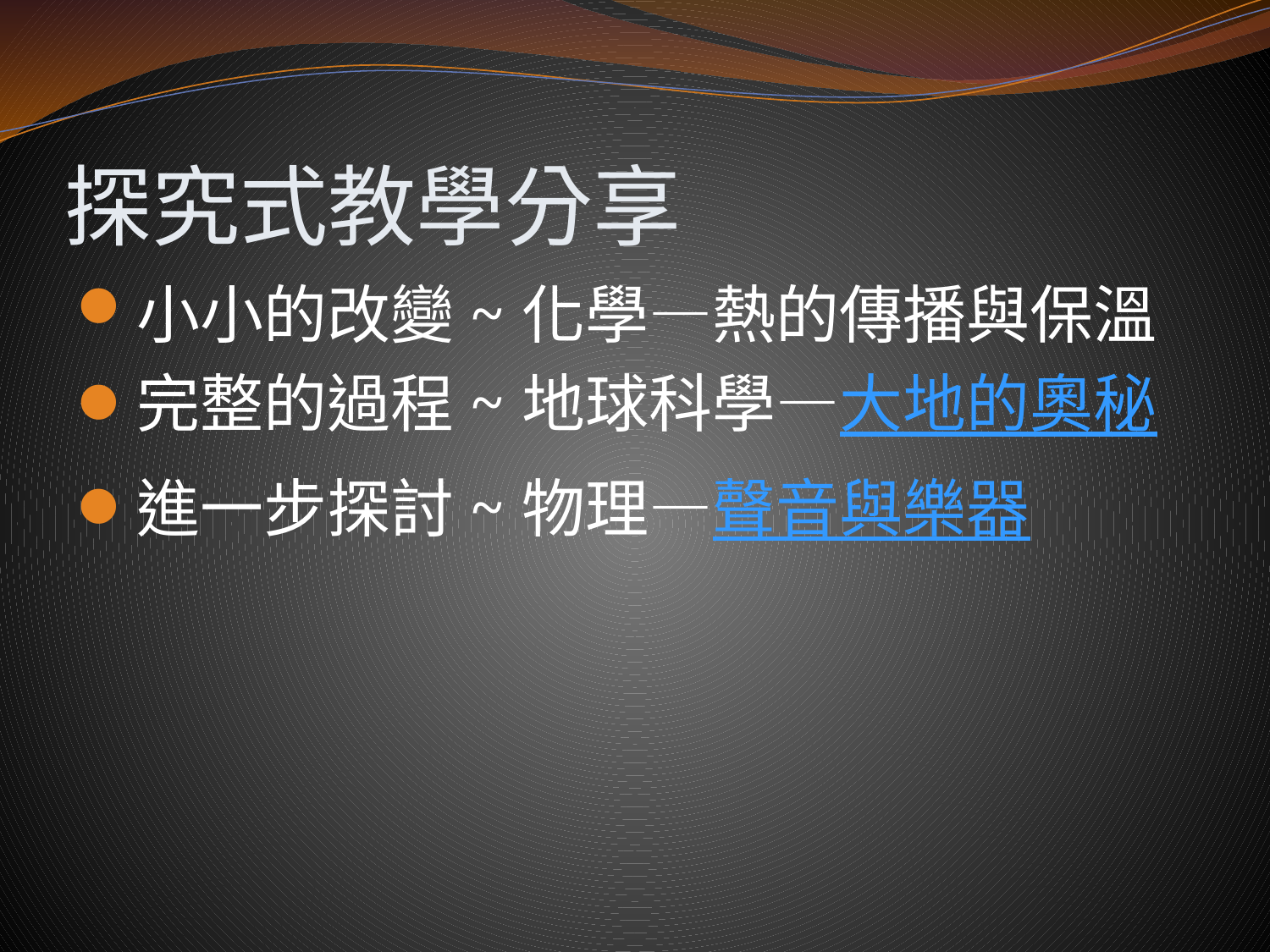

# 探究式教學分享
小小的改變~化學—熱的傳播與保溫
完整的過程~地球科學—大地的奧秘
進一步探討~物理—聲音與樂器